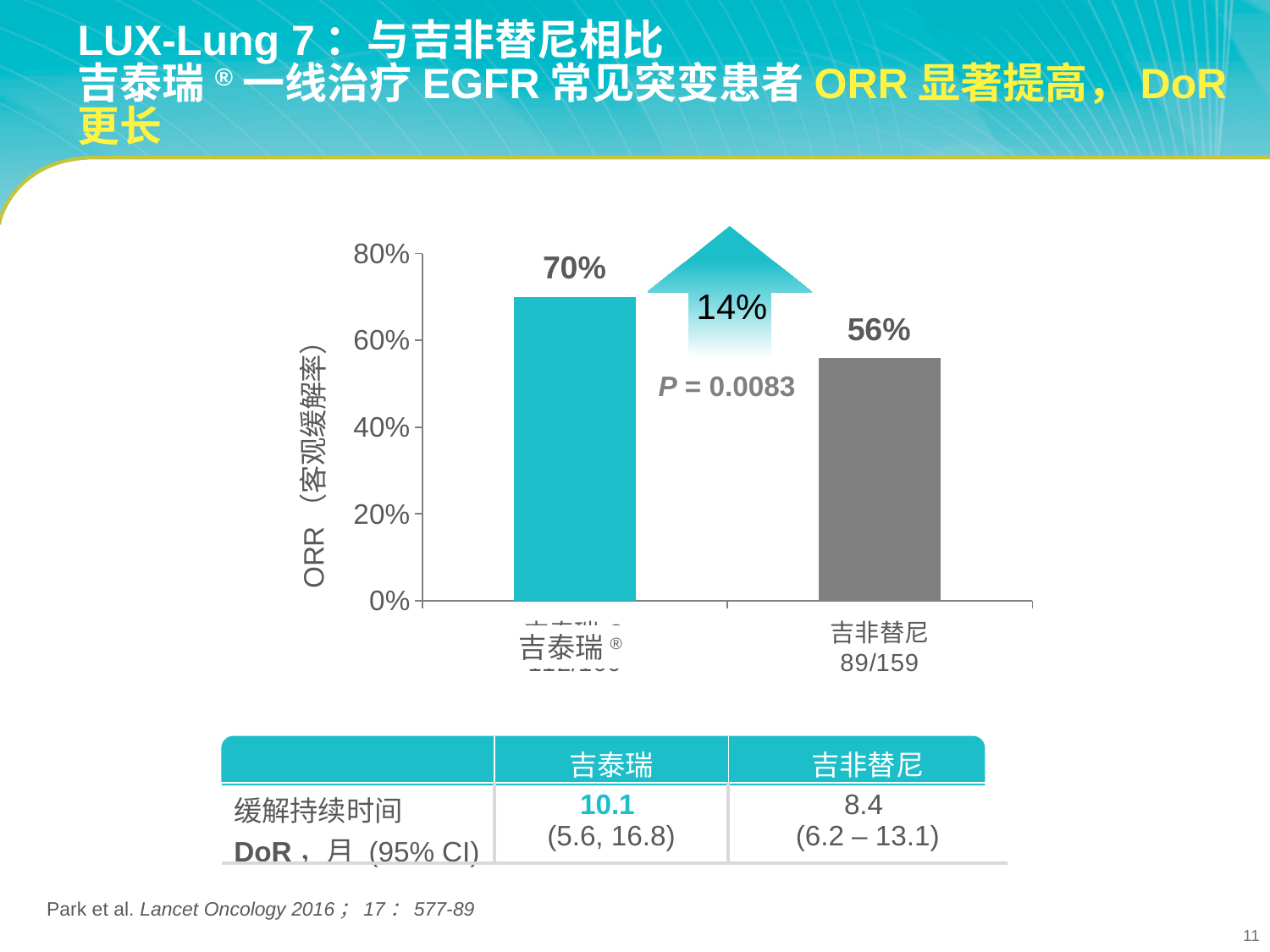

# LUX-Lung 7：与吉非替尼相比 吉泰瑞®一线治疗EGFR常见突变患者ORR显著提高，DoR更长

### Chart

| Category | Series 1 |
|---|---|
| 吉泰瑞®
112/160 | 0.7 |
| 吉非替尼
89/159 | 0.56 |

70%
14%
56%

P = 0.0083
吉泰瑞®

|  | 吉泰瑞 | 吉非替尼 |
| --- | --- | --- |
| 缓解持续时间DoR，月 (95% CI) | 10.1 (5.6, 16.8) | 8.4 (6.2 – 13.1) |
Park et al. Lancet Oncology 2016；17：577-89